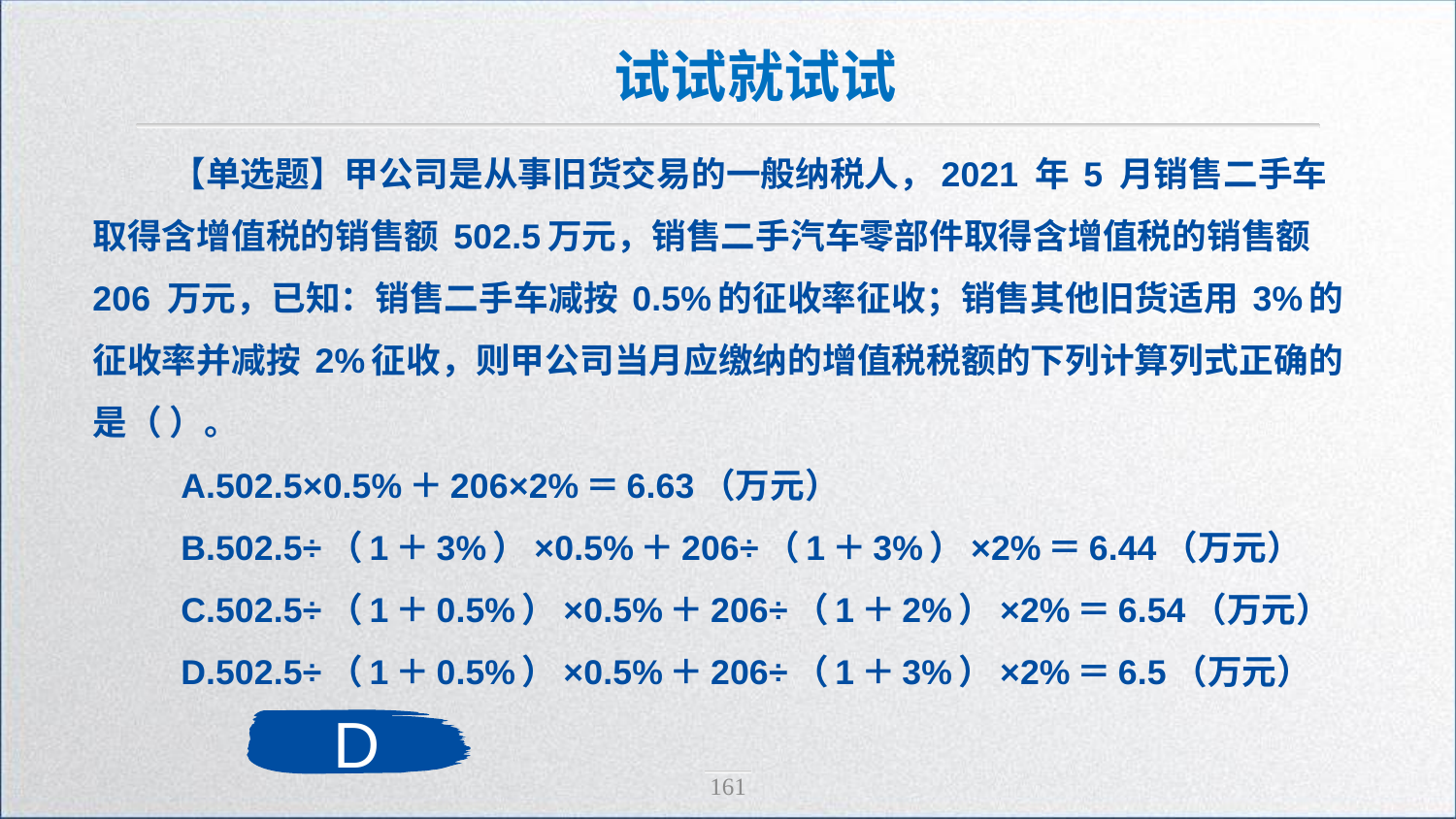

试试就试试
【单选题】甲公司是从事旧货交易的一般纳税人，2021 年 5 月销售二手车取得含增值税的销售额 502.5万元，销售二手汽车零部件取得含增值税的销售额 206 万元，已知：销售二手车减按 0.5%的征收率征收；销售其他旧货适用 3%的征收率并减按 2%征收，则甲公司当月应缴纳的增值税税额的下列计算列式正确的是（ ）。
 A.502.5×0.5%＋206×2%＝6.63（万元）
 B.502.5÷（1＋3%）×0.5%＋206÷（1＋3%）×2%＝6.44（万元）
 C.502.5÷（1＋0.5%）×0.5%＋206÷（1＋2%）×2%＝6.54（万元）
 D.502.5÷（1＋0.5%）×0.5%＋206÷（1＋3%）×2%＝6.5（万元）

D
161